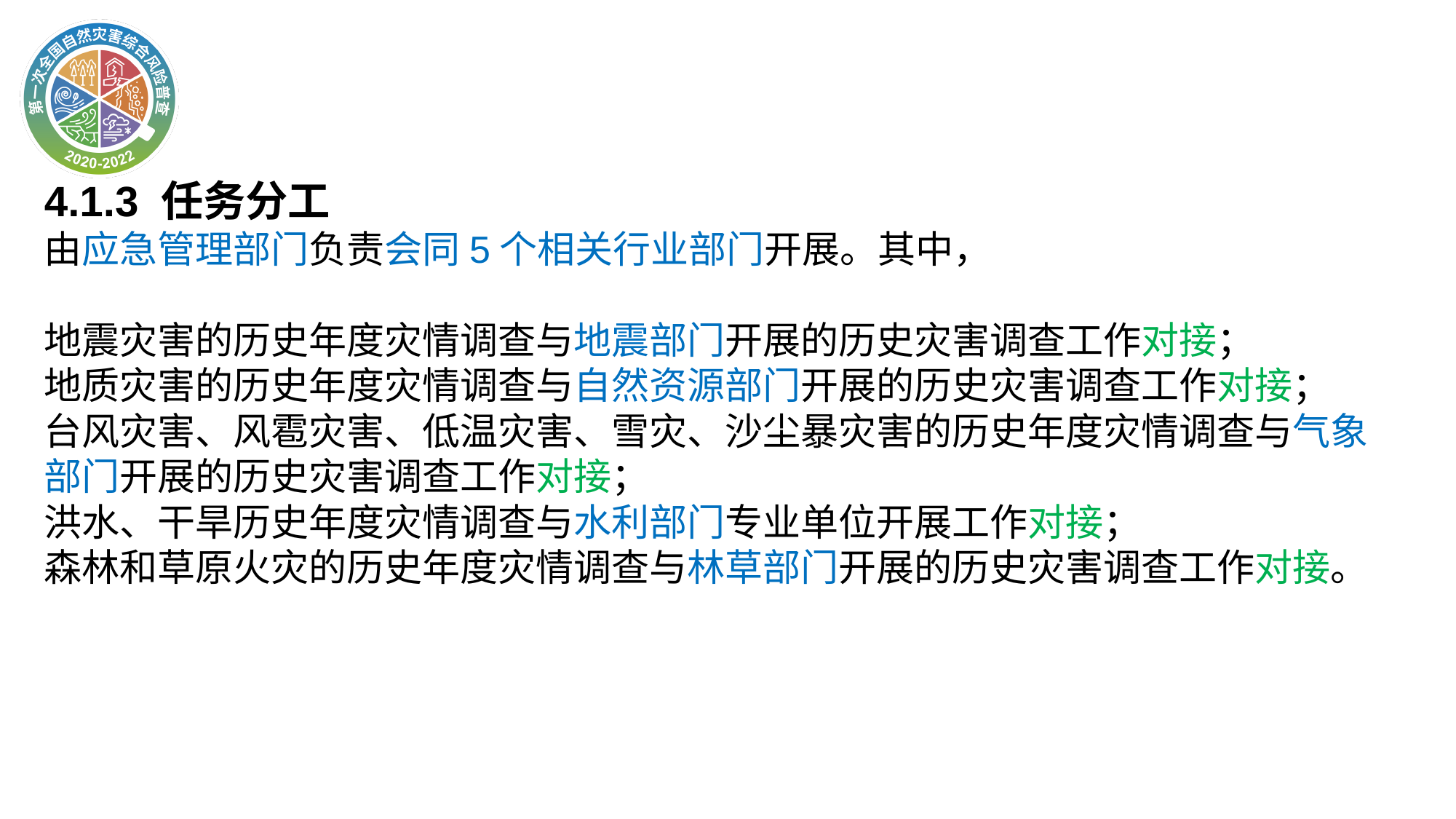

4.1.3 任务分工
由应急管理部门负责会同5个相关行业部门开展。其中，

地震灾害的历史年度灾情调查与地震部门开展的历史灾害调查工作对接；
地质灾害的历史年度灾情调查与自然资源部门开展的历史灾害调查工作对接；
台风灾害、风雹灾害、低温灾害、雪灾、沙尘暴灾害的历史年度灾情调查与气象部门开展的历史灾害调查工作对接；
洪水、干旱历史年度灾情调查与水利部门专业单位开展工作对接；
森林和草原火灾的历史年度灾情调查与林草部门开展的历史灾害调查工作对接。